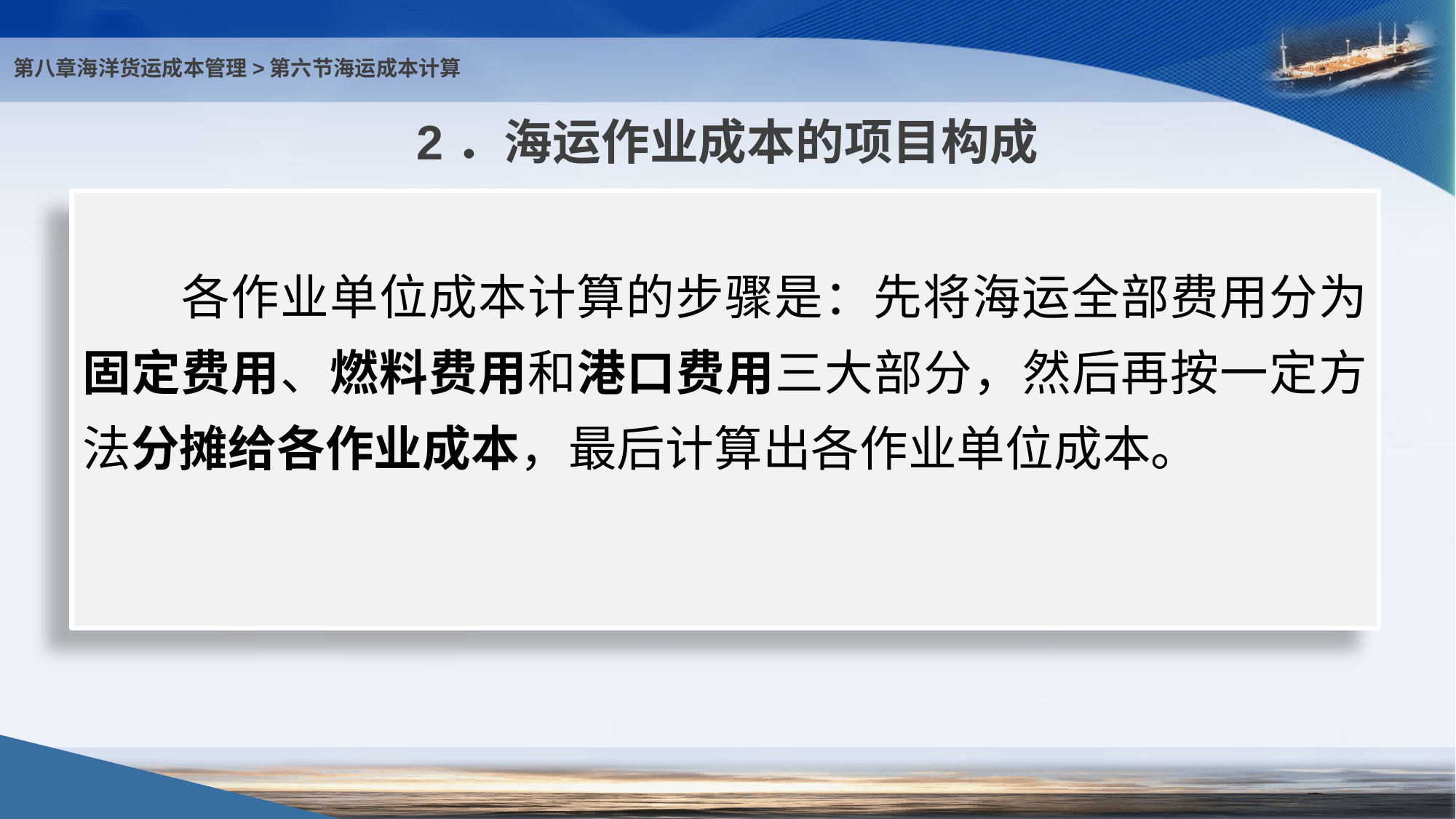

第八章海洋货运成本管理>第六节海运成本计算
# 2．海运作业成本的项目构成
各作业单位成本计算的步骤是：先将海运全部费用分为固定费用、燃料费用和港口费用三大部分，然后再按一定方法分摊给各作业成本，最后计算出各作业单位成本。